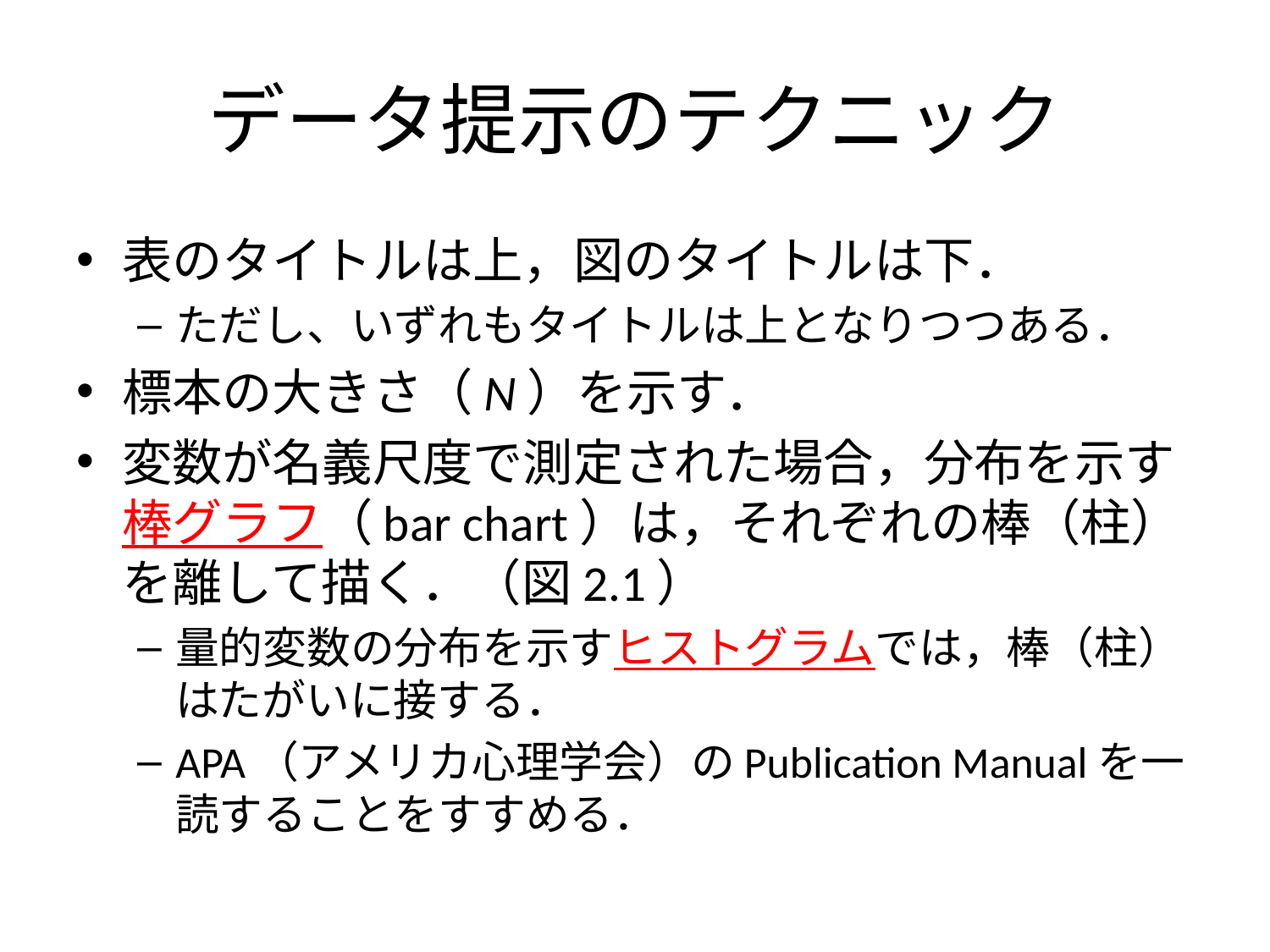

# データ提示のテクニック
表のタイトルは上，図のタイトルは下．
ただし、いずれもタイトルは上となりつつある．
標本の大きさ（N）を示す．
変数が名義尺度で測定された場合，分布を示す棒グラフ（bar chart）は，それぞれの棒（柱）を離して描く．（図2.1）
量的変数の分布を示すヒストグラムでは，棒（柱）はたがいに接する．
APA（アメリカ心理学会）のPublication Manualを一読することをすすめる．